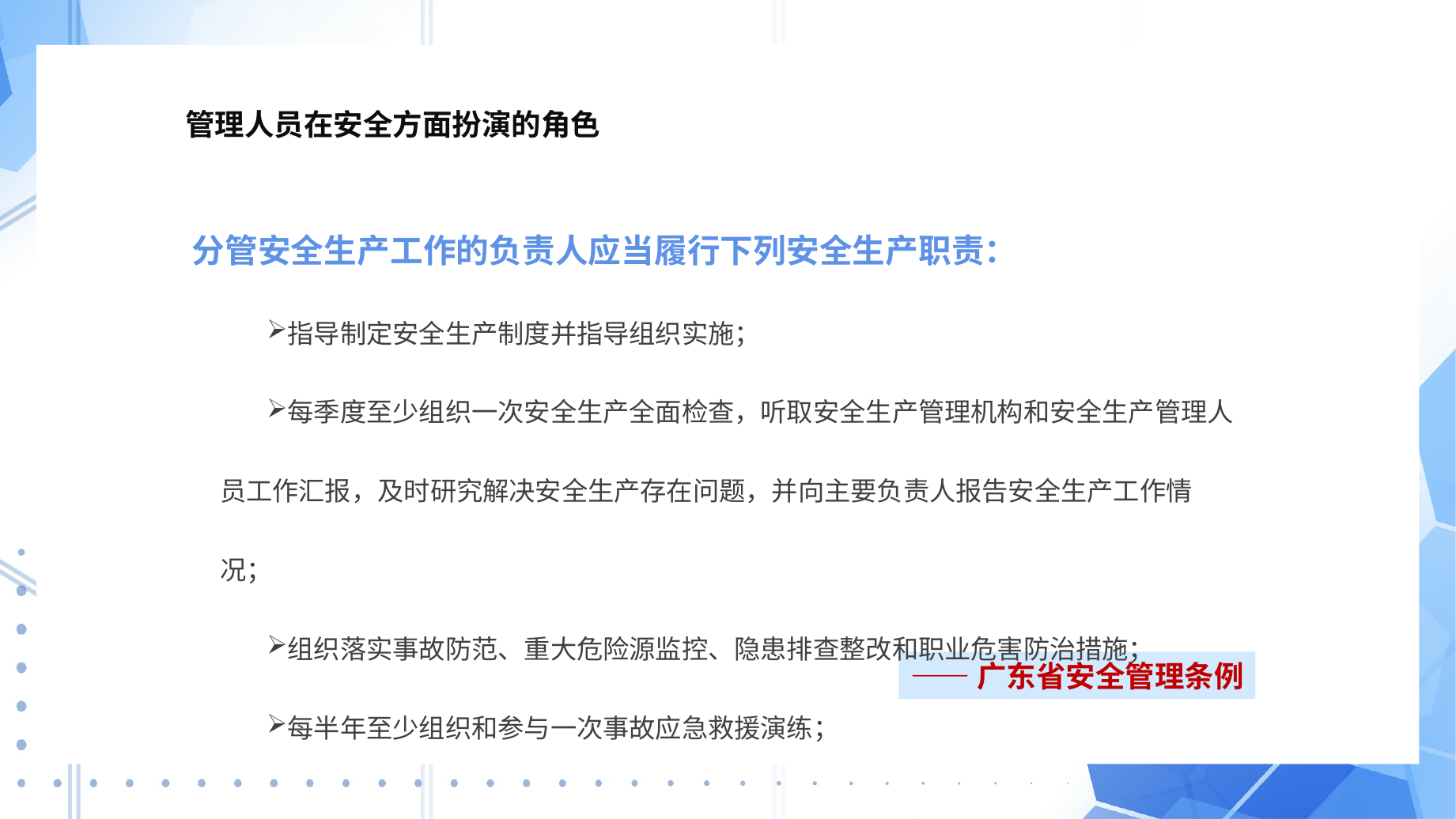

1
管理人员在安全方面扮演的角色
分管安全生产工作的负责人应当履行下列安全生产职责：
指导制定安全生产制度并指导组织实施；
每季度至少组织一次安全生产全面检查，听取安全生产管理机构和安全生产管理人员工作汇报，及时研究解决安全生产存在问题，并向主要负责人报告安全生产工作情况；
组织落实事故防范、重大危险源监控、隐患排查整改和职业危害防治措施；
每半年至少组织和参与一次事故应急救援演练；
——广东省安全管理条例